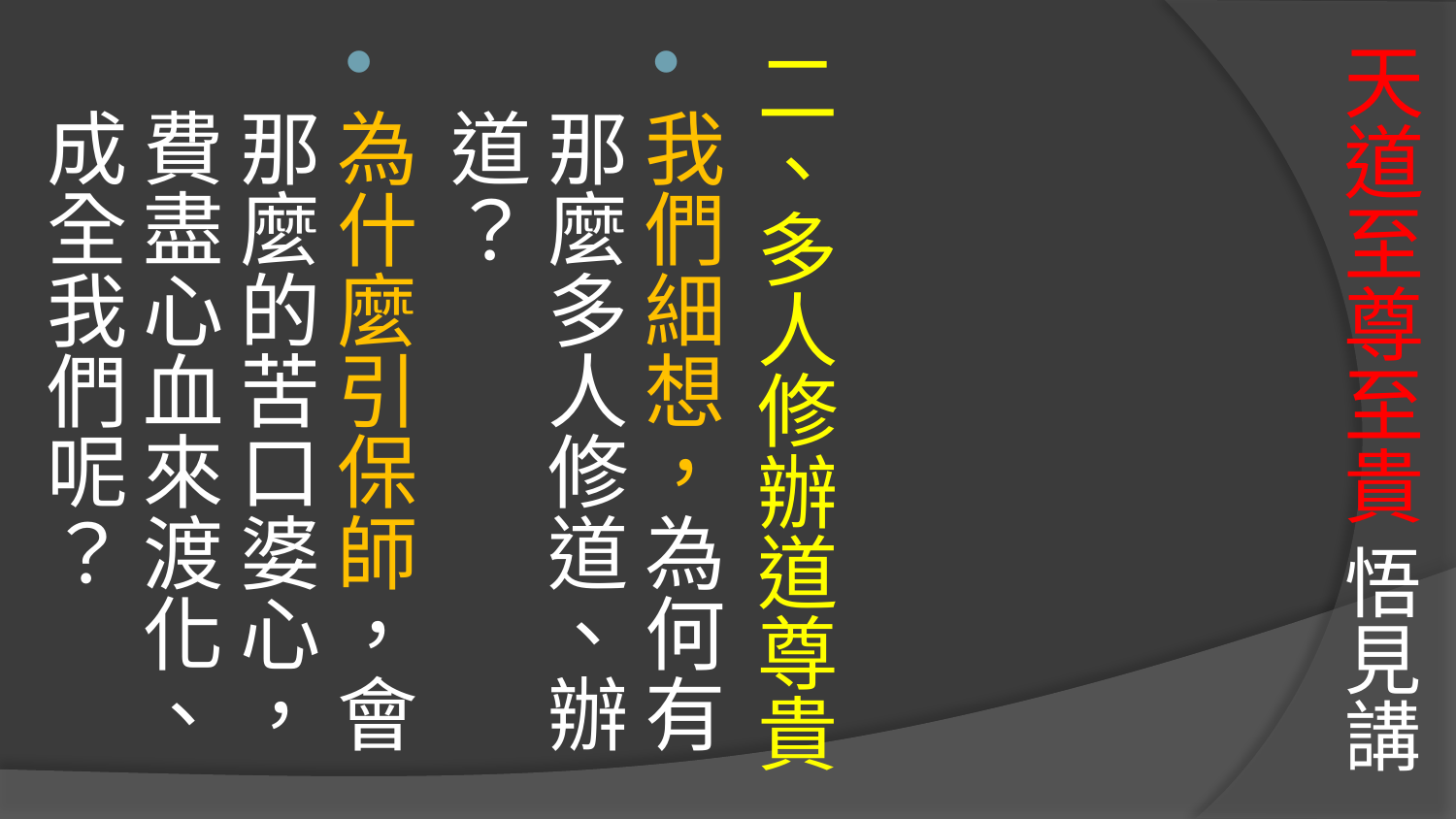

# 天道至尊至貴 悟見講
二、多人修辦道尊貴
我們細想，為何有那麼多人修道、辦道？
為什麼引保師，會那麼的苦口婆心，費盡心血來渡化、成全我們呢？